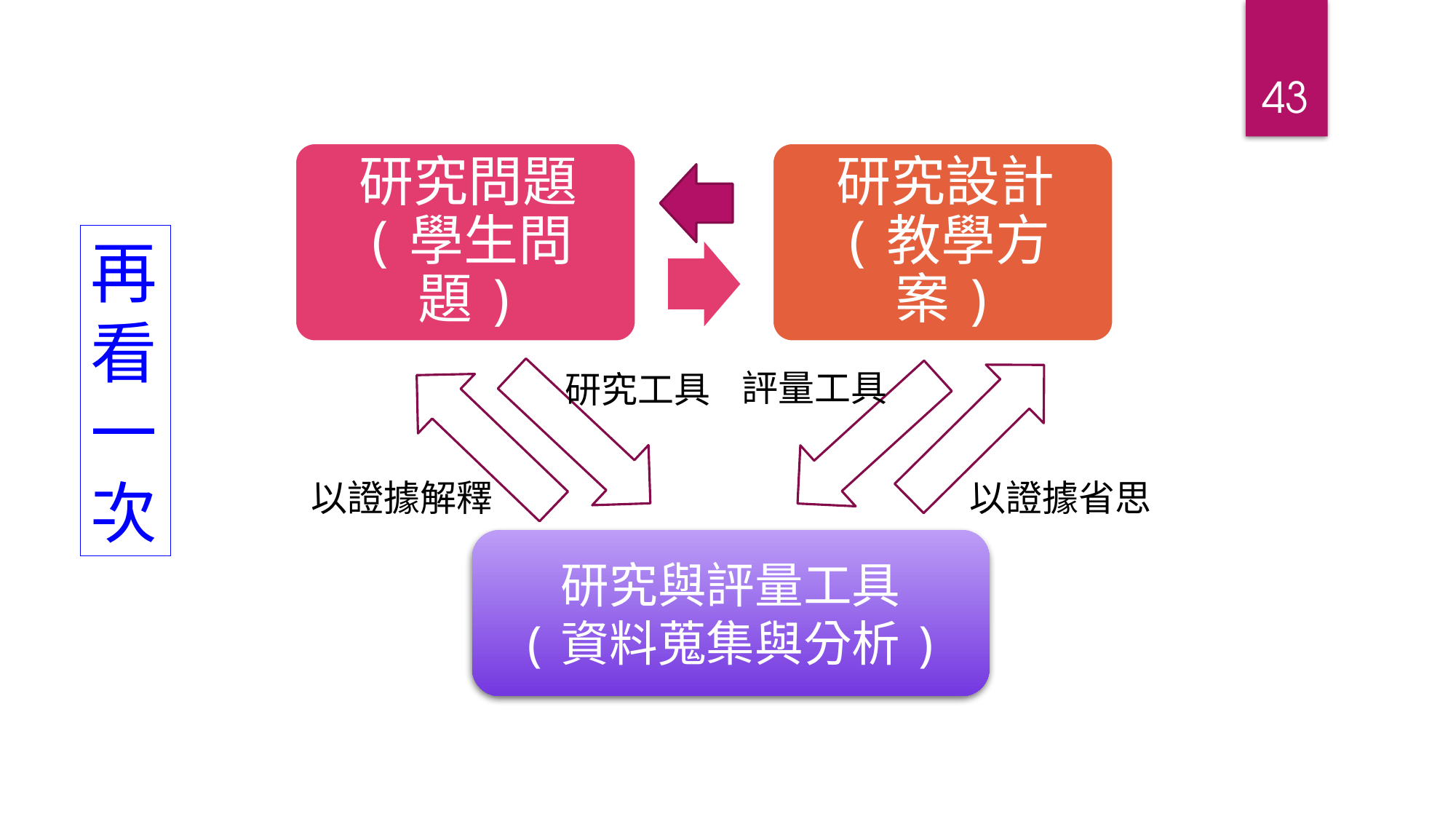

43
研究問題
(學生問題)

研究設計
(教學方案)

再看一次
評量工具
研究工具

以證據省思
以證據解釋
研究與評量工具
(資料蒐集與分析)